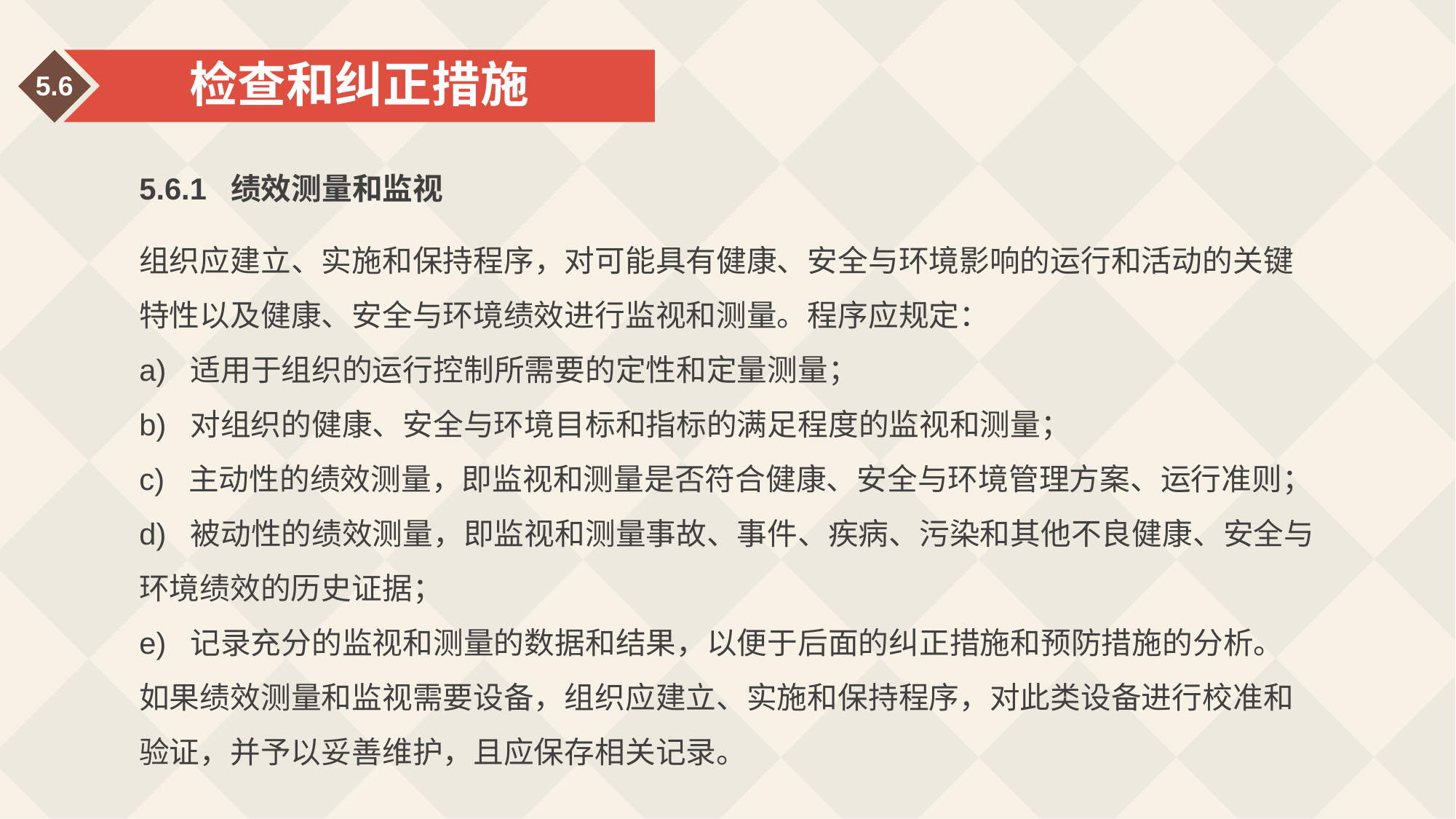

检查和纠正措施

5.6
5.6.1  绩效测量和监视
组织应建立、实施和保持程序，对可能具有健康、安全与环境影响的运行和活动的关键特性以及健康、安全与环境绩效进行监视和测量。程序应规定：
a)  适用于组织的运行控制所需要的定性和定量测量；
b)  对组织的健康、安全与环境目标和指标的满足程度的监视和测量；
c)  主动性的绩效测量，即监视和测量是否符合健康、安全与环境管理方案、运行准则；
d)  被动性的绩效测量，即监视和测量事故、事件、疾病、污染和其他不良健康、安全与环境绩效的历史证据；
e)  记录充分的监视和测量的数据和结果，以便于后面的纠正措施和预防措施的分析。
如果绩效测量和监视需要设备，组织应建立、实施和保持程序，对此类设备进行校准和验证，并予以妥善维护，且应保存相关记录。